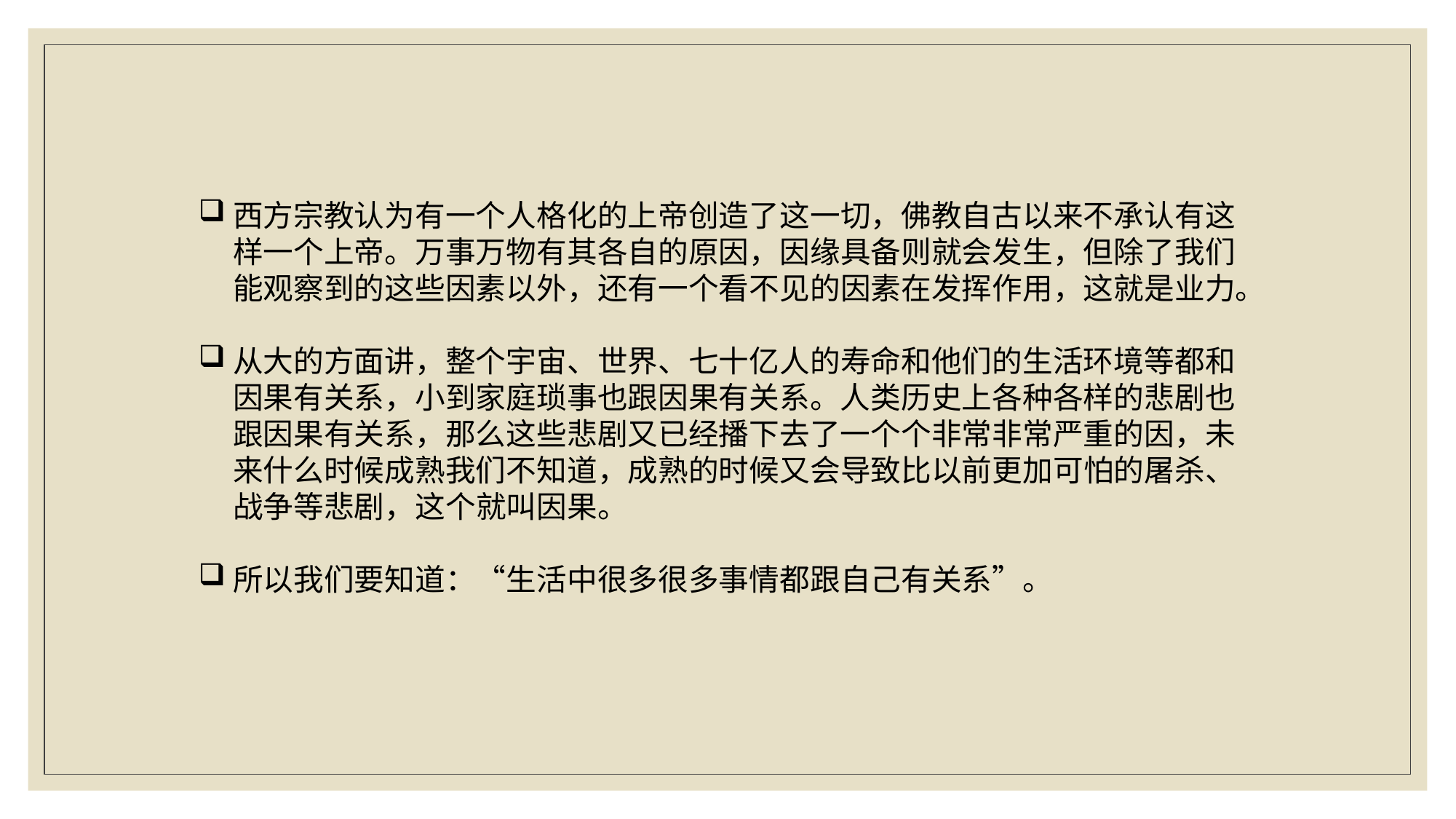

西方宗教认为有一个人格化的上帝创造了这一切，佛教自古以来不承认有这样一个上帝。万事万物有其各自的原因，因缘具备则就会发生，但除了我们能观察到的这些因素以外，还有一个看不见的因素在发挥作用，这就是业力。

从大的方面讲，整个宇宙、世界、七十亿人的寿命和他们的生活环境等都和因果有关系，小到家庭琐事也跟因果有关系。人类历史上各种各样的悲剧也跟因果有关系，那么这些悲剧又已经播下去了一个个非常非常严重的因，未来什么时候成熟我们不知道，成熟的时候又会导致比以前更加可怕的屠杀、战争等悲剧，这个就叫因果。

所以我们要知道：“生活中很多很多事情都跟自己有关系”。